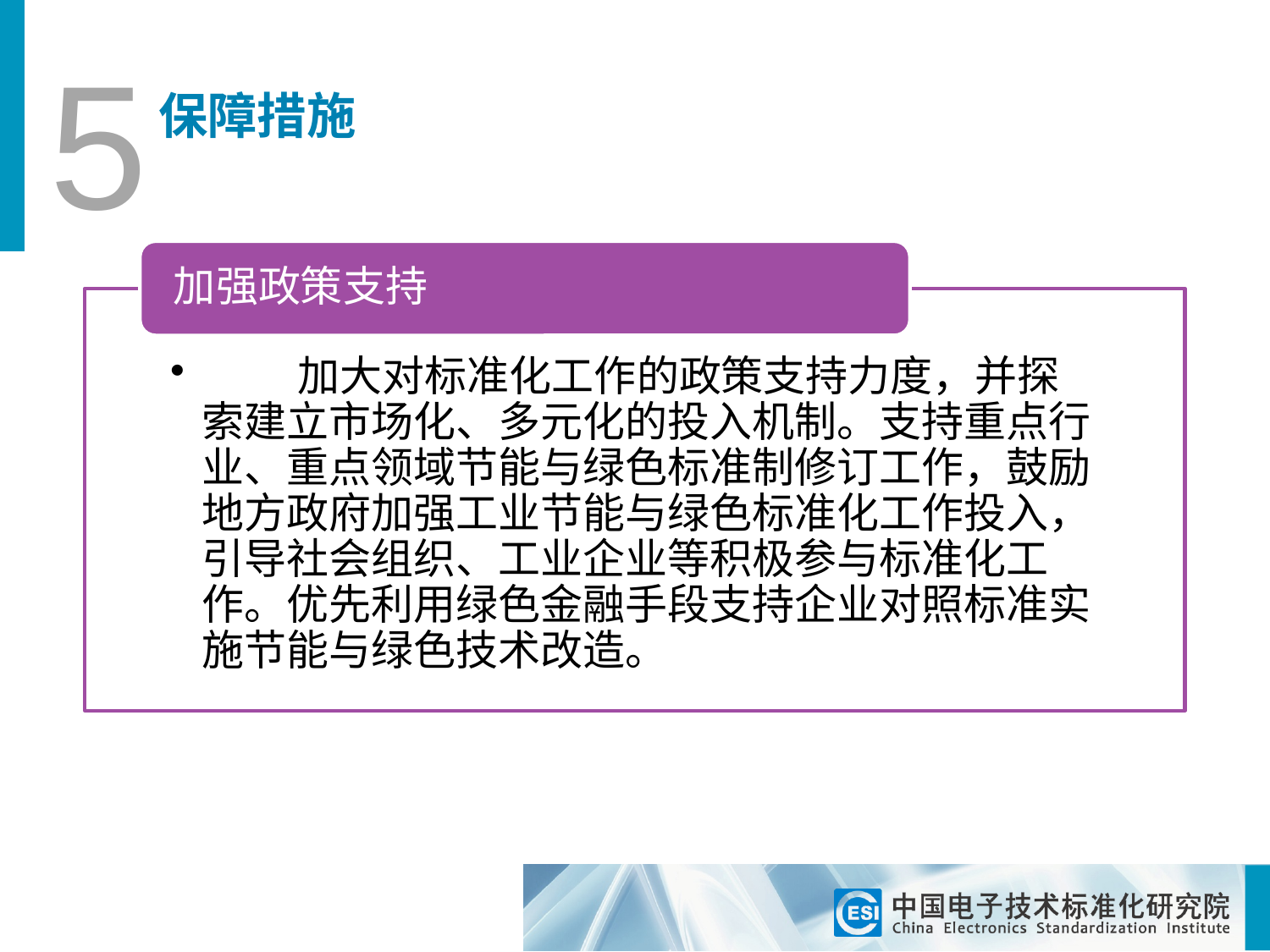

5
保障措施

加强政策支持

         加大对标准化工作的政策支持力度，并探索建立市场化、多元化的投入机制。支持重点行业、重点领域节能与绿色标准制修订工作，鼓励地方政府加强工业节能与绿色标准化工作投入，引导社会组织、工业企业等积极参与标准化工作。优先利用绿色金融手段支持企业对照标准实施节能与绿色技术改造。